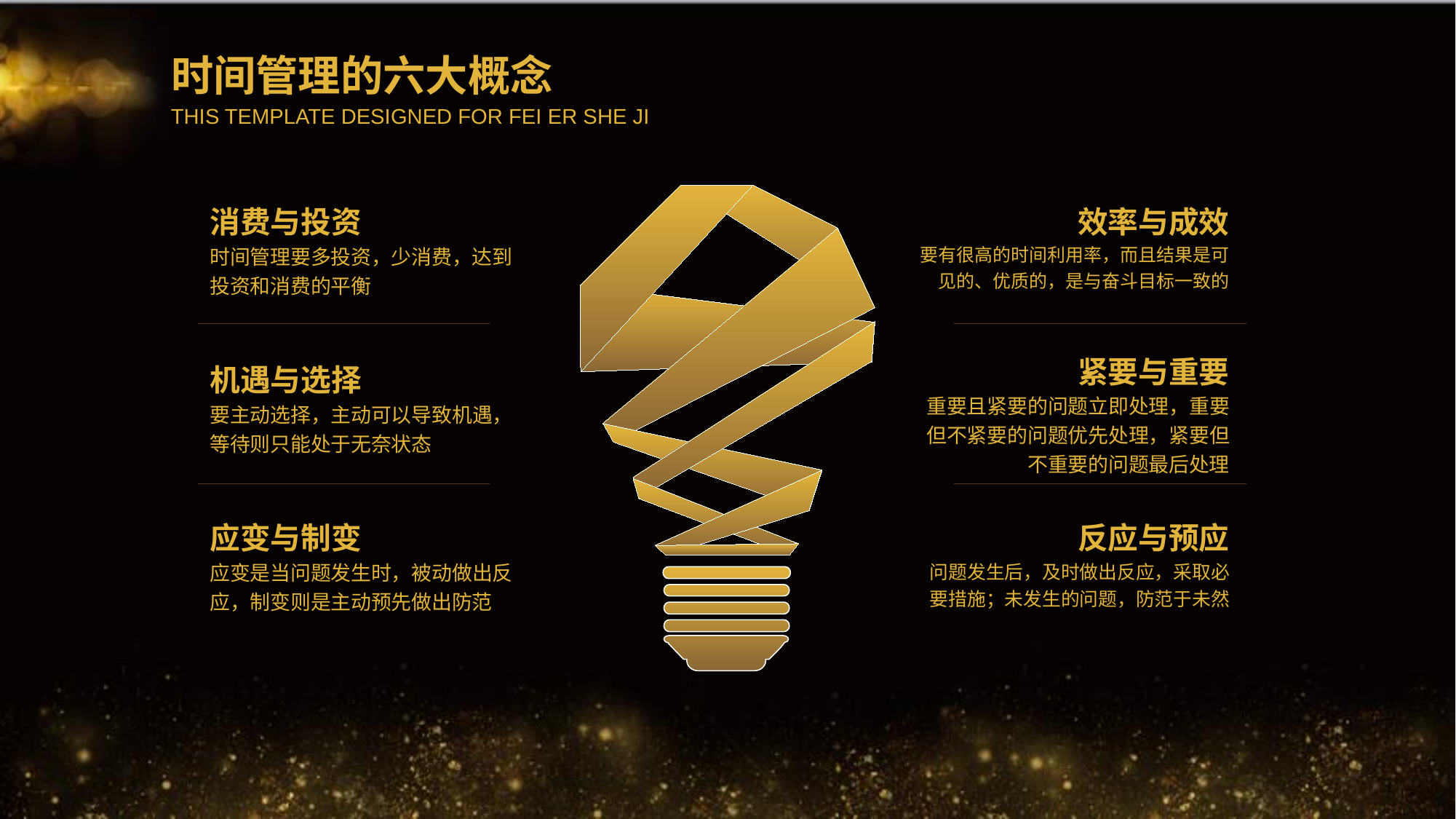

时间管理的六大概念
THIS TEMPLATE DESIGNED FOR FEI ER SHE JI

效率与成效
要有很高的时间利用率，而且结果是可见的、优质的，是与奋斗目标一致的
紧要与重要
重要且紧要的问题立即处理，重要但不紧要的问题优先处理，紧要但不重要的问题最后处理
反应与预应
问题发生后，及时做出反应，采取必要措施；未发生的问题，防范于未然
消费与投资
时间管理要多投资，少消费，达到投资和消费的平衡
机遇与选择
要主动选择，主动可以导致机遇，等待则只能处于无奈状态
应变与制变
应变是当问题发生时，被动做出反应，制变则是主动预先做出防范